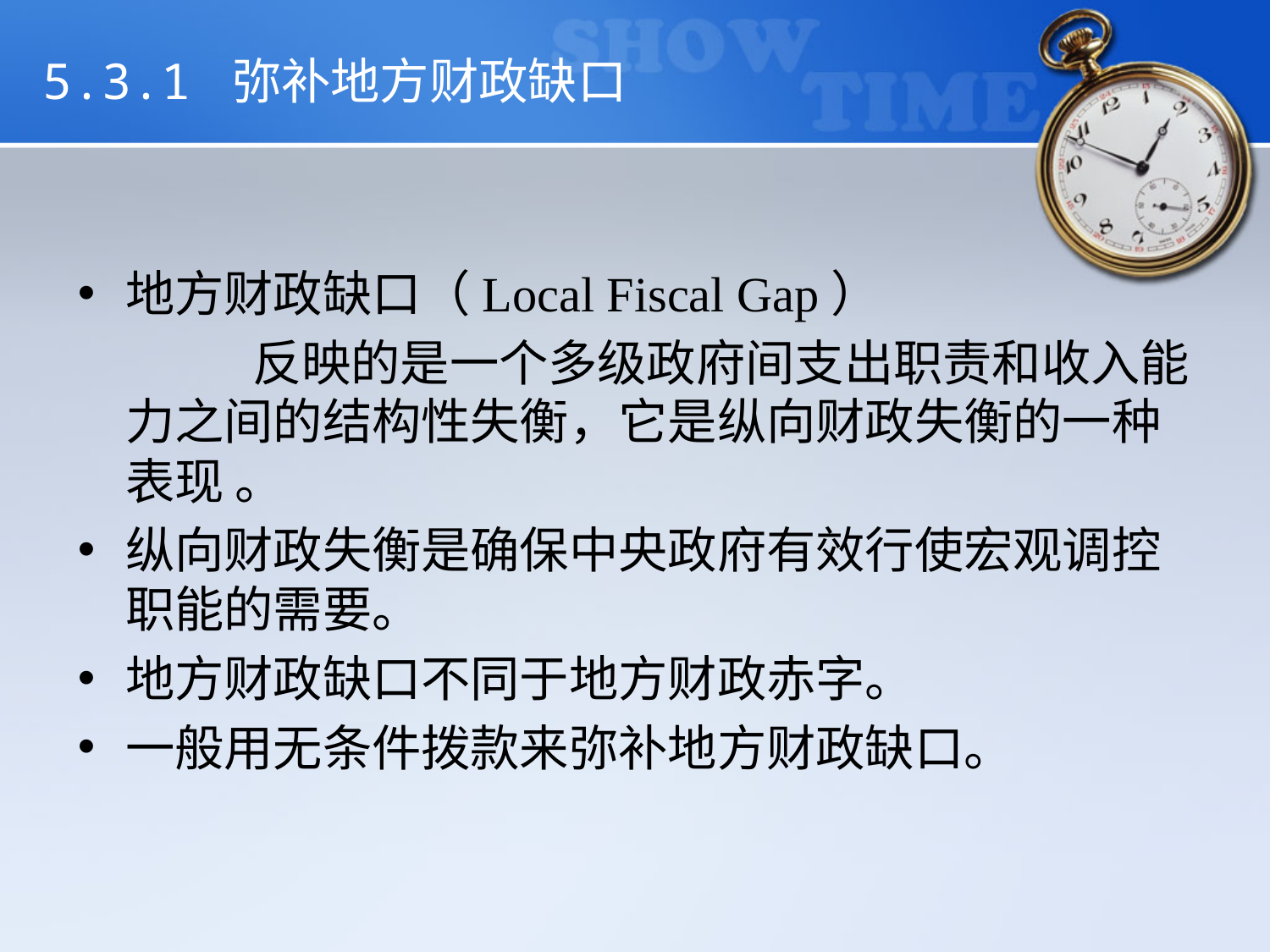

# 5.3.1 弥补地方财政缺口
地方财政缺口（Local Fiscal Gap）
		反映的是一个多级政府间支出职责和收入能力之间的结构性失衡，它是纵向财政失衡的一种表现 。
纵向财政失衡是确保中央政府有效行使宏观调控职能的需要。
地方财政缺口不同于地方财政赤字。
一般用无条件拨款来弥补地方财政缺口。